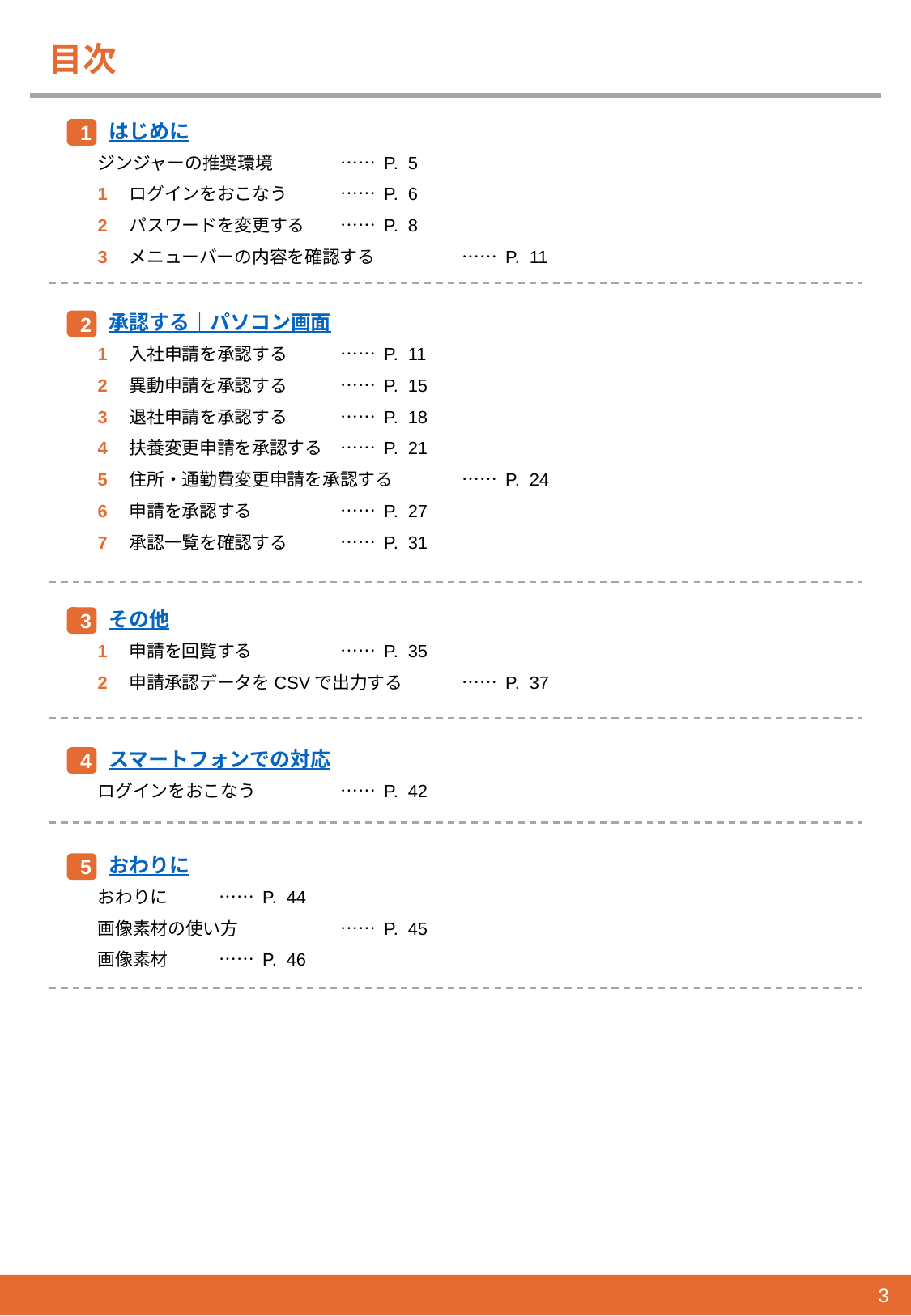

# 目次
はじめに
1
ジンジャーの推奨環境	…… P.  5
1　ログインをおこなう　	…… P.  6
2　パスワードを変更する　	…… P.  8
3　メニューバーの内容を確認する　	…… P.  11
承認する｜パソコン画面
2
1　入社申請を承認する	…… P.  11
2　異動申請を承認する	…… P.  15
3　退社申請を承認する	…… P.  18
4　扶養変更申請を承認する	…… P.  21
5　住所・通勤費変更申請を承認する	…… P.  24
6　申請を承認する	…… P.  27
7　承認一覧を確認する	…… P.  31
その他
3
1　申請を回覧する	…… P.  35
2　申請承認データをCSVで出力する	…… P.  37
スマートフォンでの対応
4
ログインをおこなう	…… P.  42
おわりに
5
おわりに	…… P.  44
画像素材の使い方	…… P.  45
画像素材	…… P.  46
3